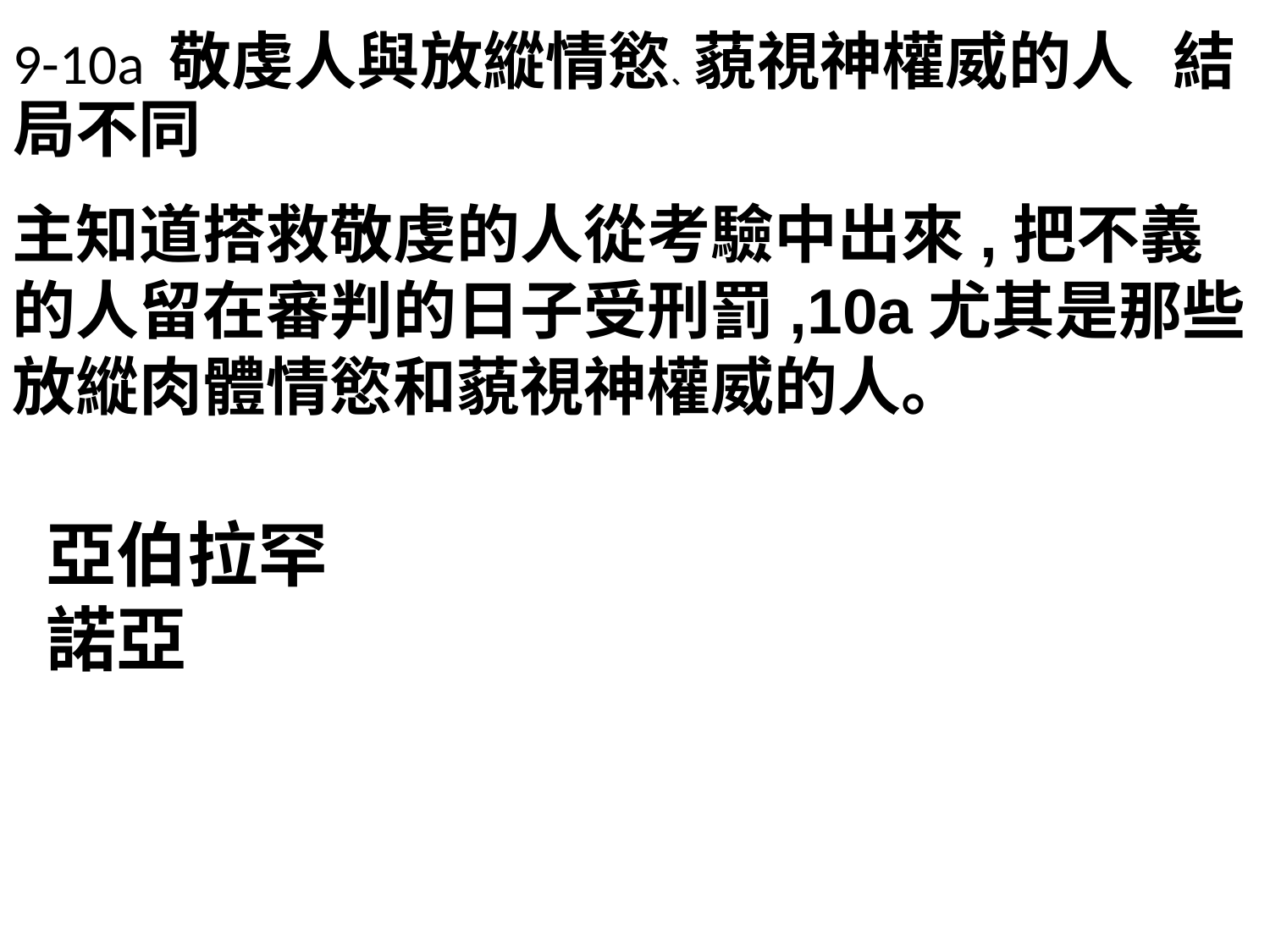

# 9-10a 敬虔人與放縱情慾、藐視神權威的人	  結局不同
主知道搭救敬虔的人從考驗中出來,把不義的人留在審判的日子受刑罰,10a尤其是那些放縱肉體情慾和藐視神權威的人。
亞伯拉罕
諾亞